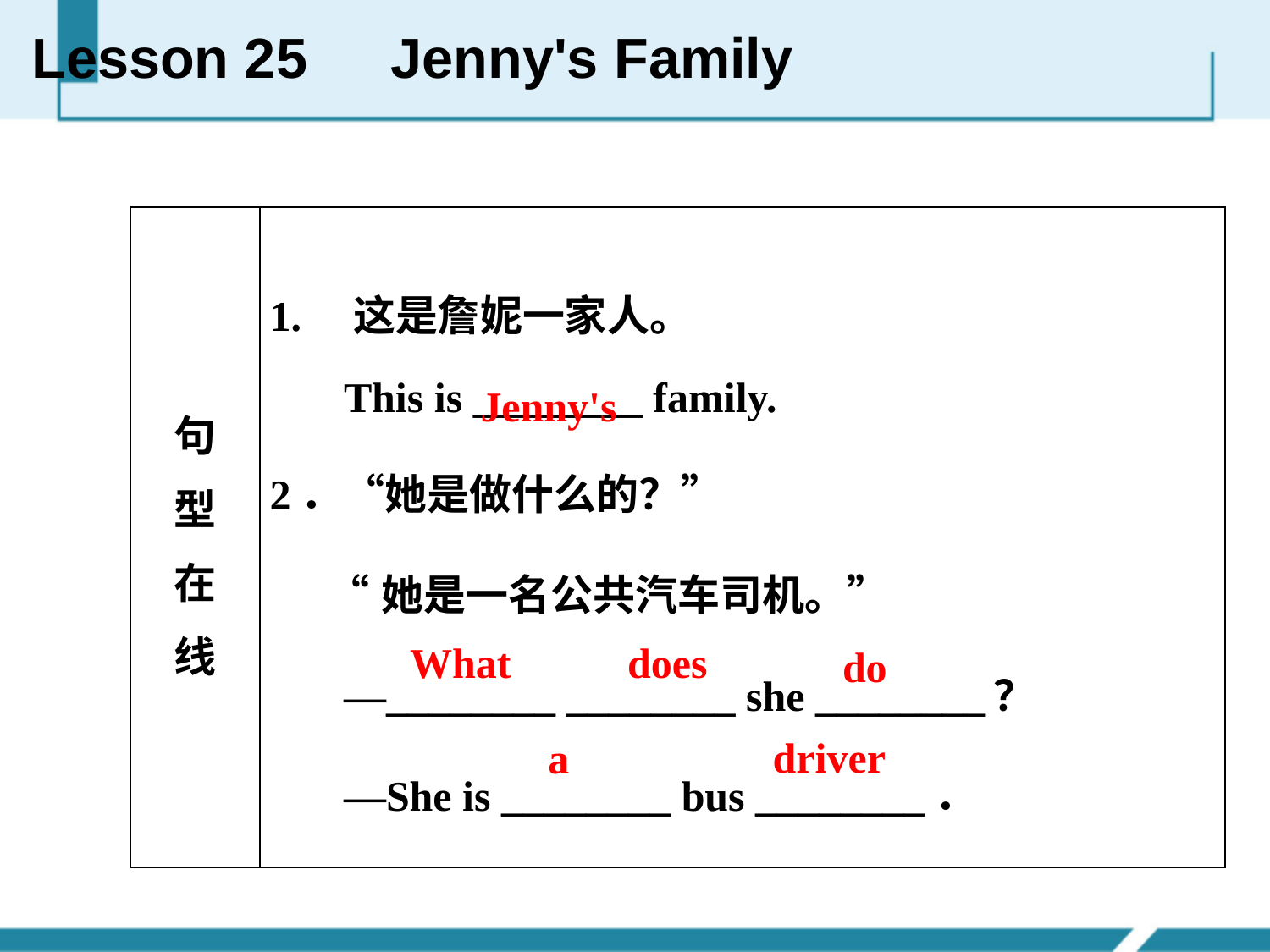

Lesson 25　Jenny's Family
| 句 型 在 线 | 1. 这是詹妮一家人。 This is \_\_\_\_\_\_\_\_ family. 2．“她是做什么的？” “她是一名公共汽车司机。” —\_\_\_\_\_\_\_\_ \_\_\_\_\_\_\_\_ she \_\_\_\_\_\_\_\_？ —She is \_\_\_\_\_\_\_\_ bus \_\_\_\_\_\_\_\_． |
| --- | --- |
Jenny's
What           does
do
driver
a